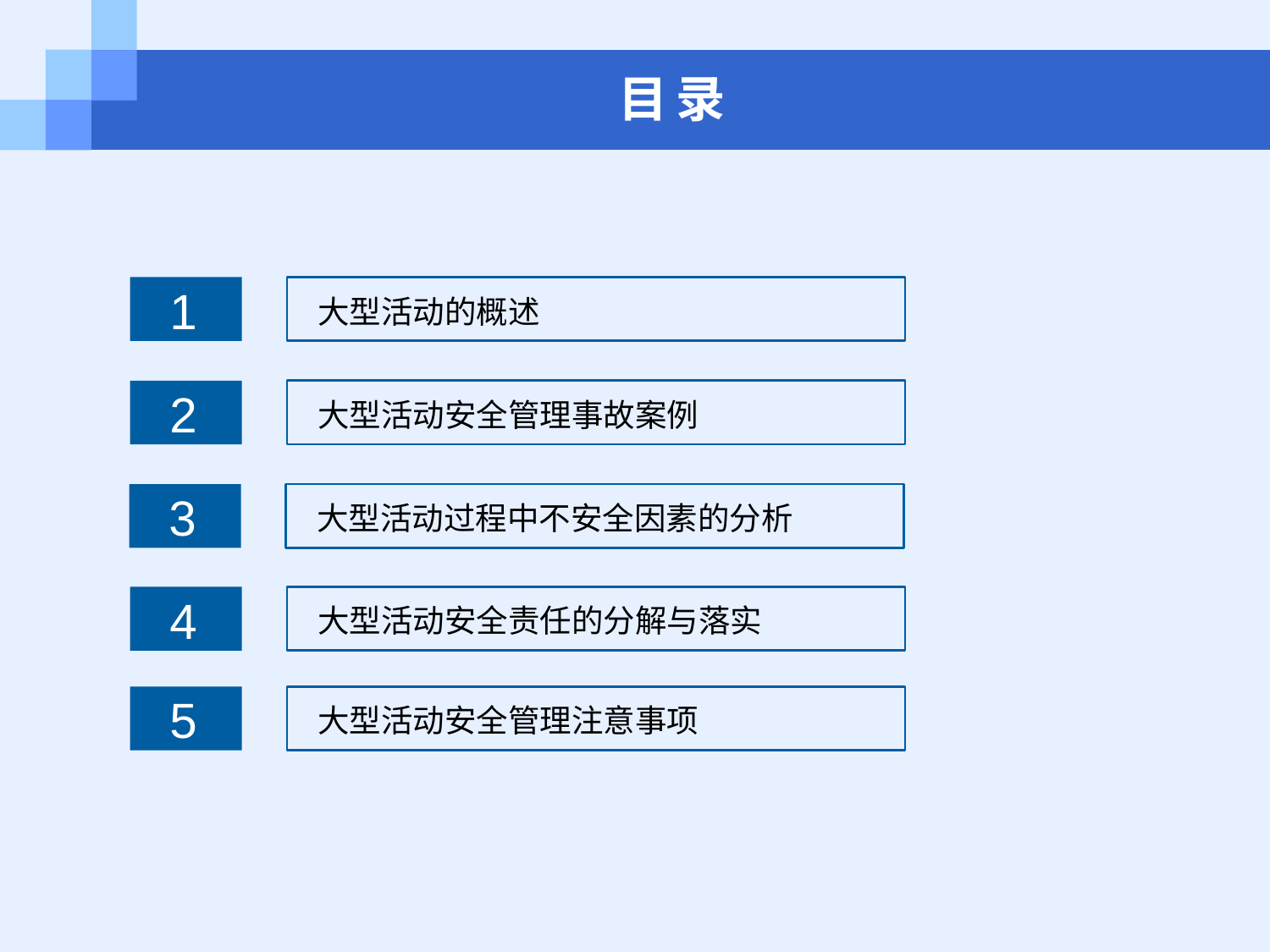

# 目录
1

大型活动的概述
2

大型活动安全管理事故案例
3

大型活动过程中不安全因素的分析
4

大型活动安全责任的分解与落实
5

大型活动安全管理注意事项